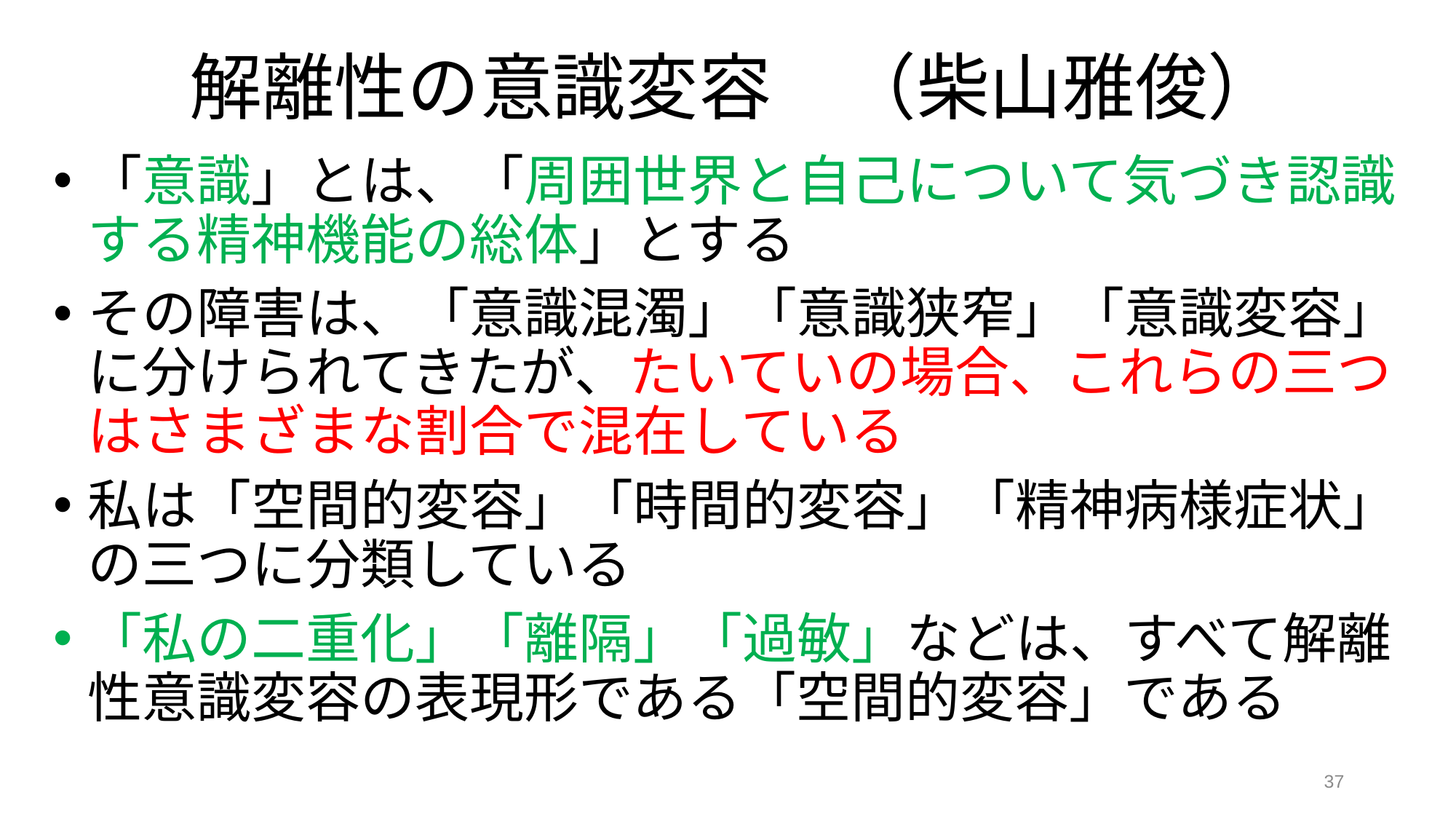

# 解離性の意識変容　（柴山雅俊）
「意識」とは、「周囲世界と自己について気づき認識する精神機能の総体」とする
その障害は、「意識混濁」「意識狭窄」「意識変容」に分けられてきたが、たいていの場合、これらの三つはさまざまな割合で混在している
私は「空間的変容」「時間的変容」「精神病様症状」の三つに分類している
「私の二重化」「離隔」「過敏」などは、すべて解離性意識変容の表現形である「空間的変容」である
37